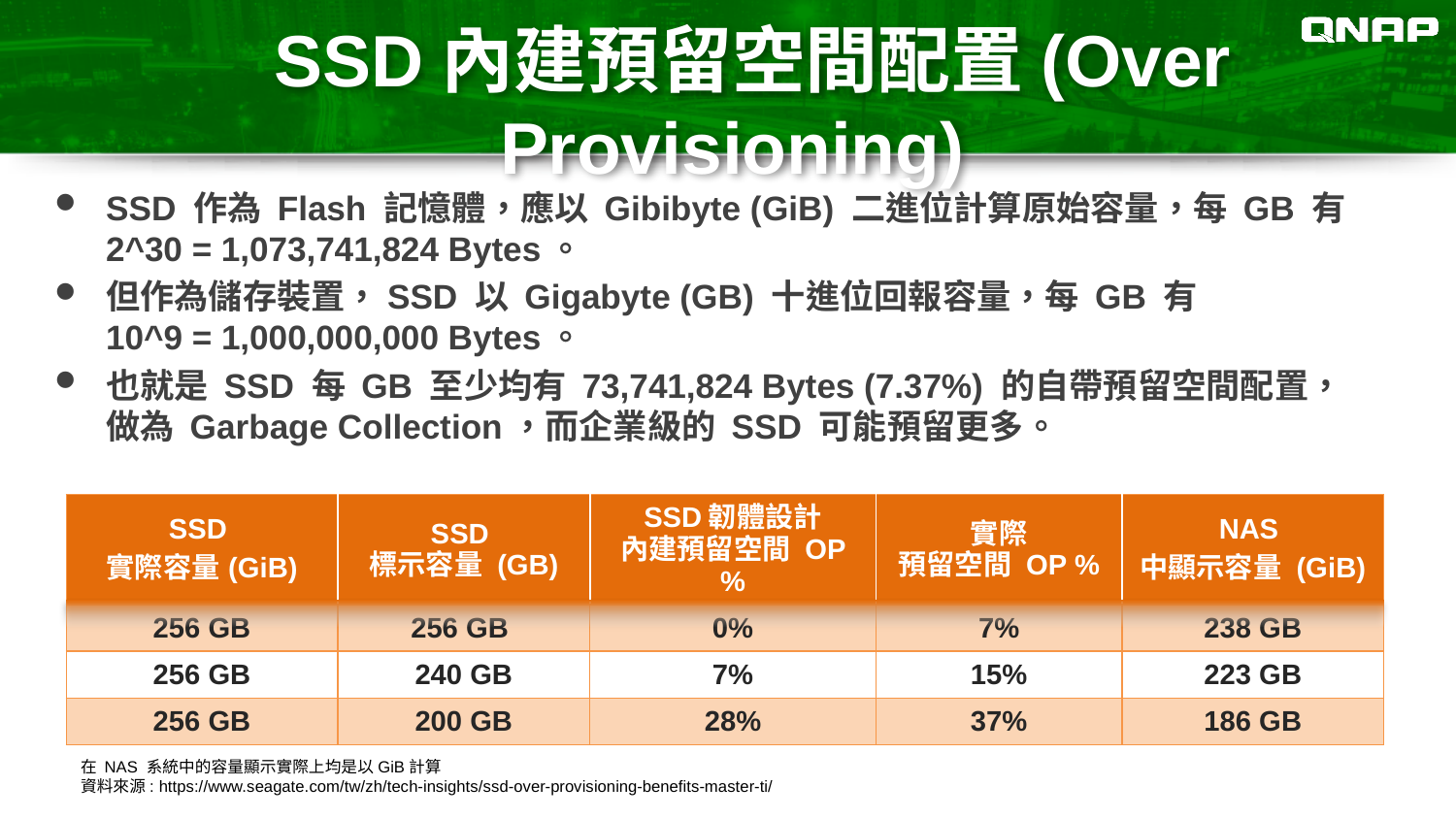

# SSD內建預留空間配置(Over Provisioning)
SSD 作為 Flash 記憶體，應以 Gibibyte (GiB) 二進位計算原始容量，每 GB 有 
2^30 = 1,073,741,824 Bytes。
但作為儲存裝置，SSD 以 Gigabyte (GB) 十進位回報容量，每 GB 有
10^9 = 1,000,000,000 Bytes。
也就是 SSD 每 GB 至少均有 73,741,824 Bytes (7.37%) 的自帶預留空間配置，做為 Garbage Collection，而企業級的 SSD 可能預留更多。
| SSD 實際容量(GiB) | SSD 標示容量 (GB) | SSD韌體設計 內建預留空間 OP % | 實際 預留空間 OP % | NAS 中顯示容量 (GiB) |
| --- | --- | --- | --- | --- |
| 256 GB | 256 GB | 0% | 7% | 238 GB |
| 256 GB | 240 GB | 7% | 15% | 223 GB |
| 256 GB | 200 GB | 28% | 37% | 186 GB |
在 NAS 系統中的容量顯示實際上均是以GiB計算
資料來源: https://www.seagate.com/tw/zh/tech-insights/ssd-over-provisioning-benefits-master-ti/
Data Source: https://www.kingston.com/us/ssd/maintaining